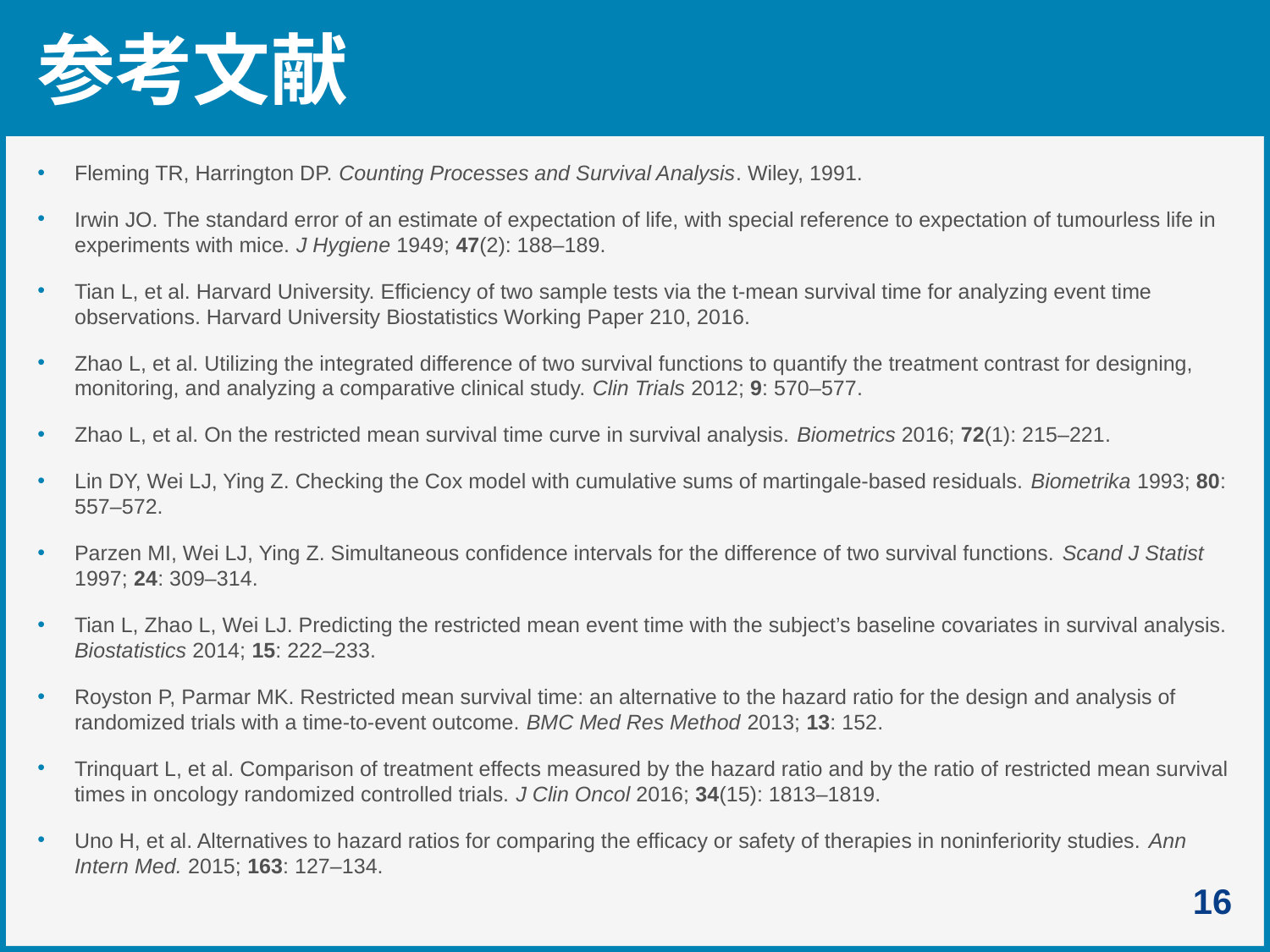

# 参考文献
Fleming TR, Harrington DP. Counting Processes and Survival Analysis. Wiley, 1991.
Irwin JO. The standard error of an estimate of expectation of life, with special reference to expectation of tumourless life in experiments with mice. J Hygiene 1949; 47(2): 188–189.
Tian L, et al. Harvard University. Efficiency of two sample tests via the t-mean survival time for analyzing event time observations. Harvard University Biostatistics Working Paper 210, 2016.
Zhao L, et al. Utilizing the integrated difference of two survival functions to quantify the treatment contrast for designing, monitoring, and analyzing a comparative clinical study. Clin Trials 2012; 9: 570–577.
Zhao L, et al. On the restricted mean survival time curve in survival analysis. Biometrics 2016; 72(1): 215–221.
Lin DY, Wei LJ, Ying Z. Checking the Cox model with cumulative sums of martingale-based residuals. Biometrika 1993; 80: 557–572.
Parzen MI, Wei LJ, Ying Z. Simultaneous confidence intervals for the difference of two survival functions. Scand J Statist 1997; 24: 309–314.
Tian L, Zhao L, Wei LJ. Predicting the restricted mean event time with the subject’s baseline covariates in survival analysis. Biostatistics 2014; 15: 222–233.
Royston P, Parmar MK. Restricted mean survival time: an alternative to the hazard ratio for the design and analysis of randomized trials with a time-to-event outcome. BMC Med Res Method 2013; 13: 152.
Trinquart L, et al. Comparison of treatment effects measured by the hazard ratio and by the ratio of restricted mean survival times in oncology randomized controlled trials. J Clin Oncol 2016; 34(15): 1813–1819.
Uno H, et al. Alternatives to hazard ratios for comparing the efficacy or safety of therapies in noninferiority studies. Ann Intern Med. 2015; 163: 127–134.
16